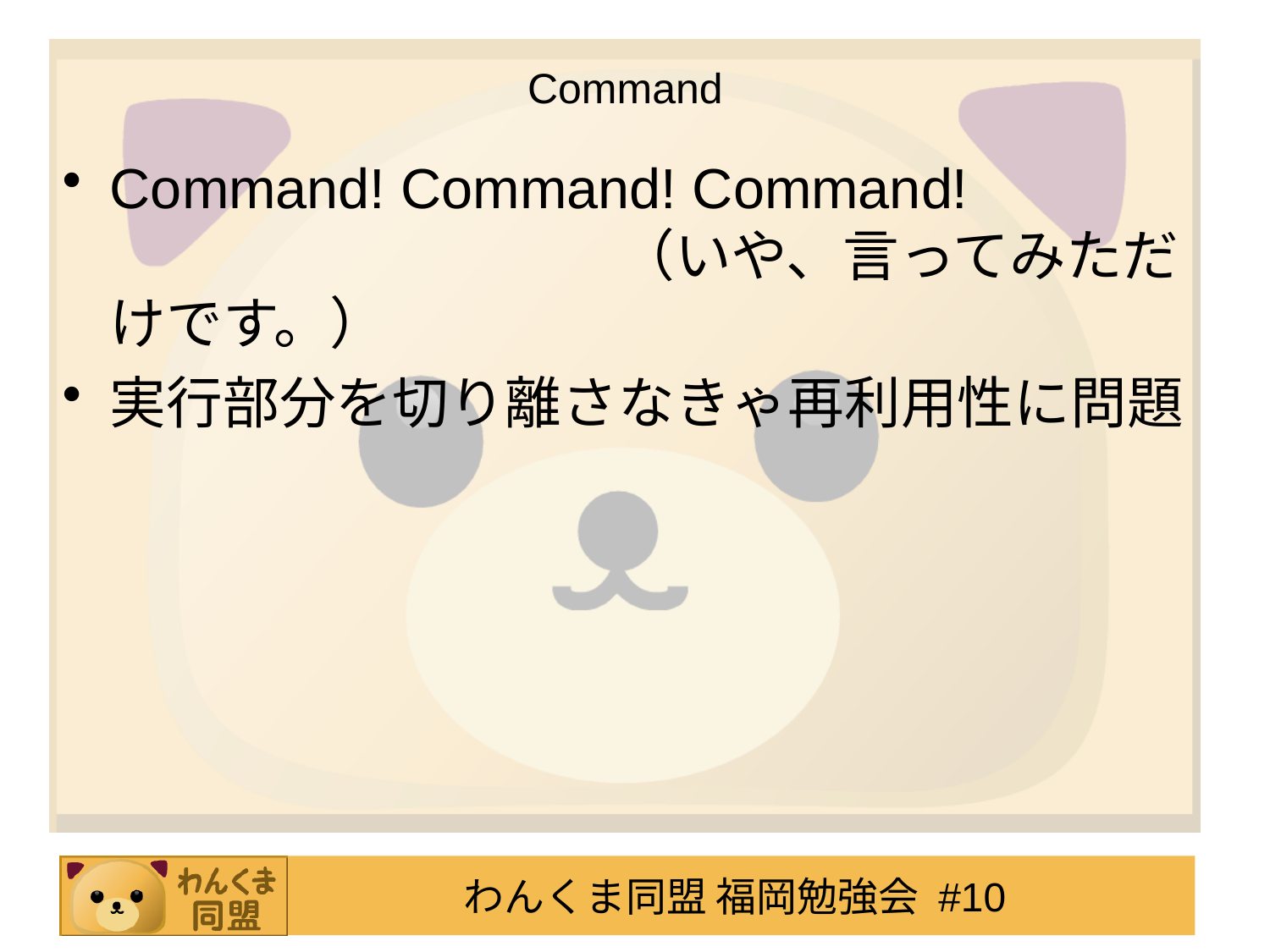

# Command
Command! Command! Command!
　　　　　　　　　（いや、言ってみただけです。）
実行部分を切り離さなきゃ再利用性に問題